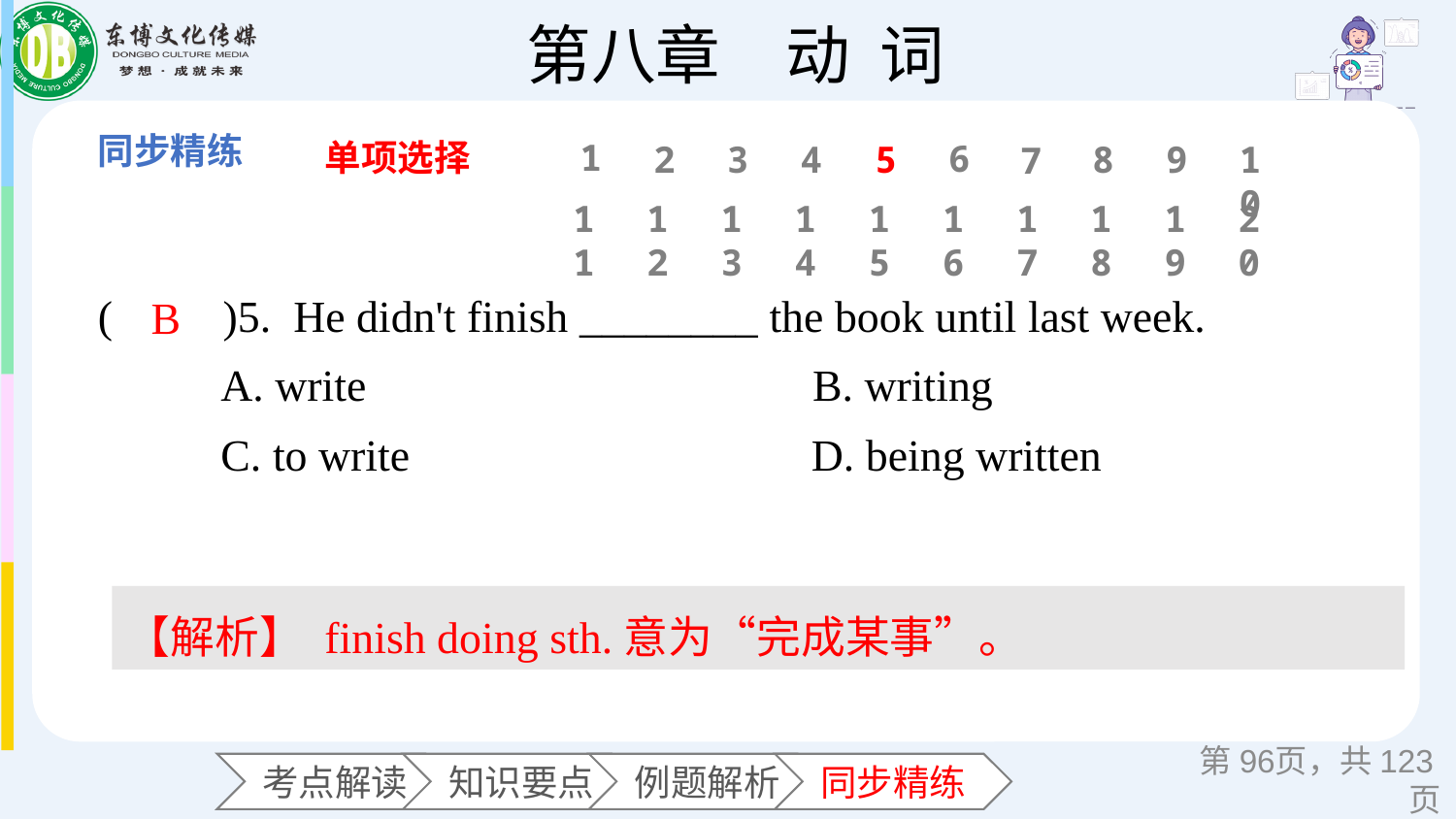

单项选择
1
6
2
3
4
5
8
9
10
7
11
12
13
14
15
16
17
18
19
20
(　　)5.  He didn't finish ________ the book until last week.
           A. write                                        B. writing
           C. to write                                    D. being written
B
【解析】 finish doing sth.意为“完成某事”。
第96页，共123页